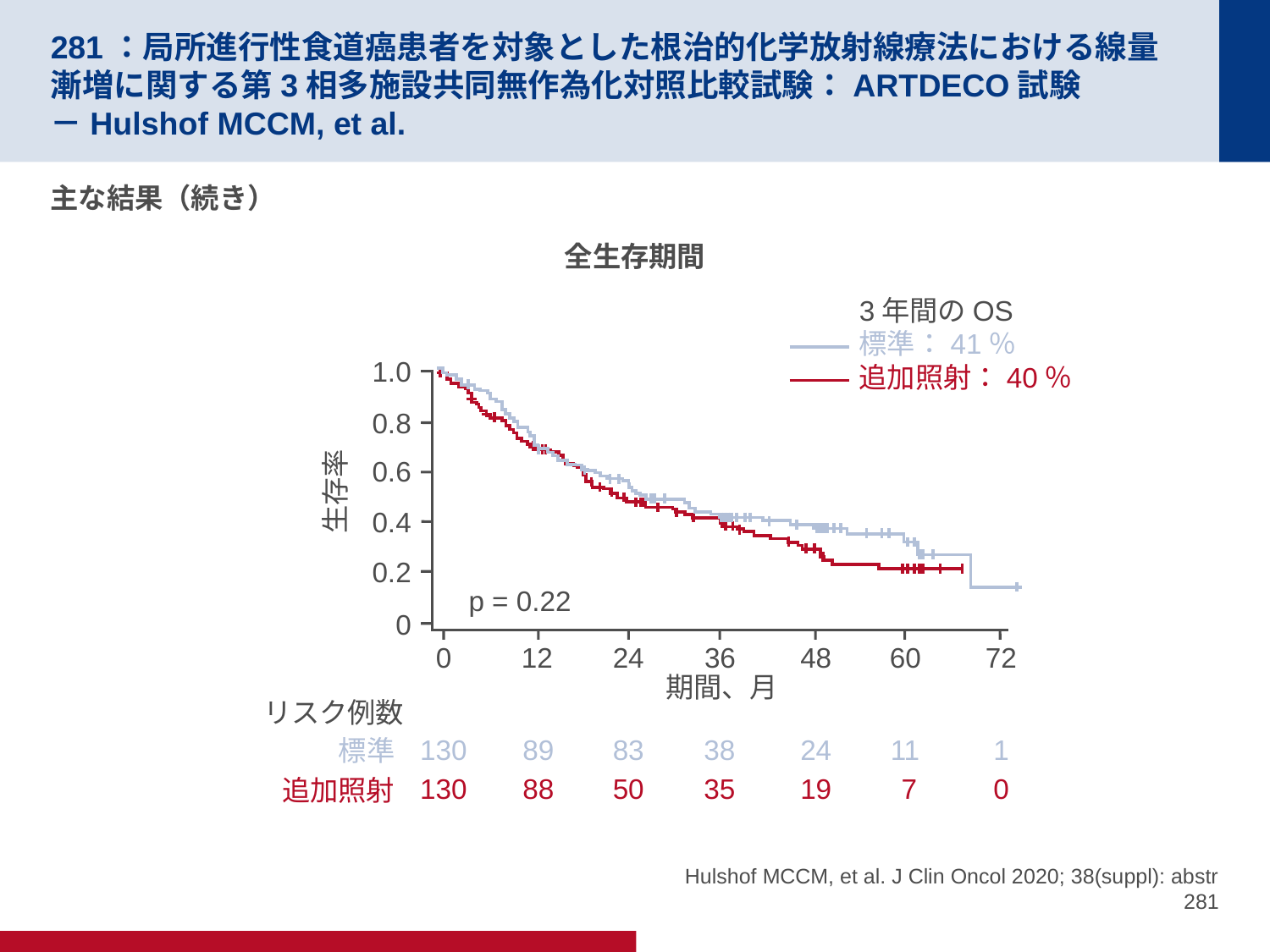

# 281：局所進行性食道癌患者を対象とした根治的化学放射線療法における線量漸増に関する第3相多施設共同無作為化対照比較試験：ARTDECO試験 －Hulshof MCCM, et al.
主な結果（続き）
全生存期間
3年間のOS
標準：41％
追加照射：40％
1.0

0.8

0.6
生存率

0.4

0.2

p = 0.22
0

0
12
24
36
48
60
72
期間、月
リスク例数
標準
130
89
83
38
24
11
1
追加照射
130
88
50
35
19
0
 7
Hulshof MCCM, et al. J Clin Oncol 2020; 38(suppl): abstr 281